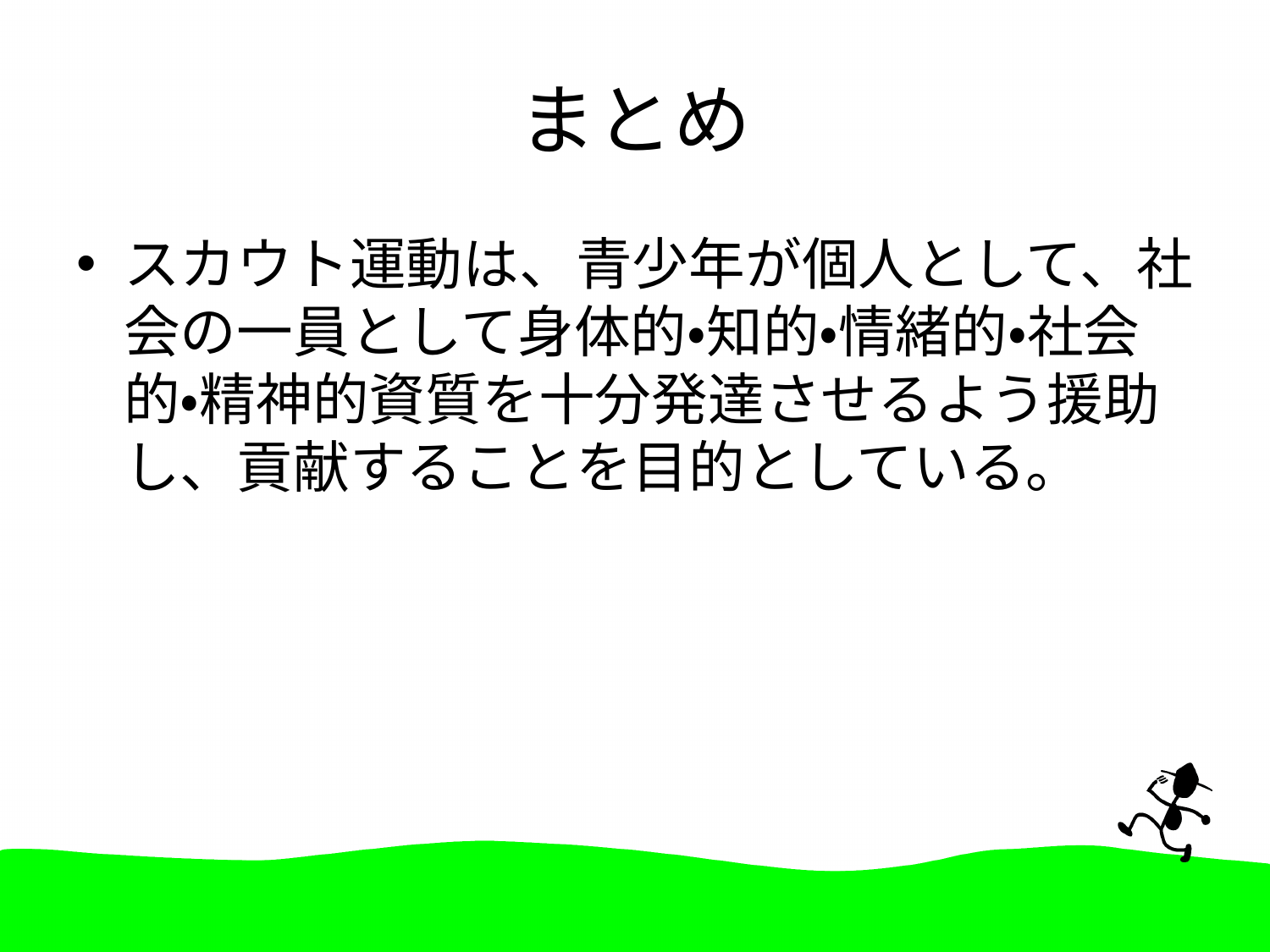

# まとめ
スカウト運動は、青少年が個人として、社会の一員として身体的・知的・情緒的・社会的・精神的資質を十分発達させるよう援助し、貢献することを目的としている。